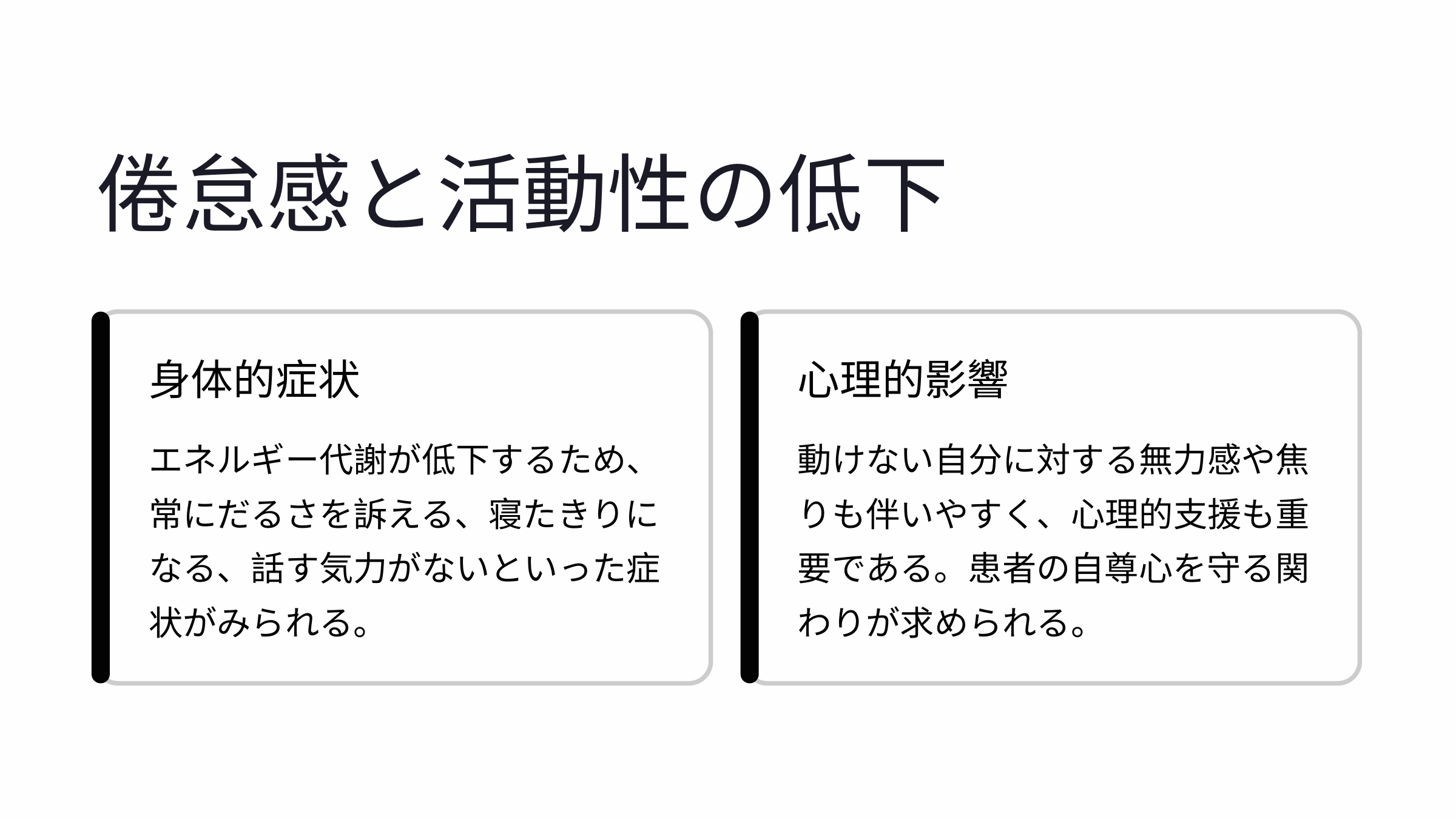

倦怠感と活動性の低下

身体的症状
心理的影響
エネルギー代謝が低下するため、常にだるさを訴える、寝たきりになる、話す気力がないといった症状がみられる。
動けない自分に対する無力感や焦りも伴いやすく、心理的支援も重要である。患者の自尊心を守る関わりが求められる。